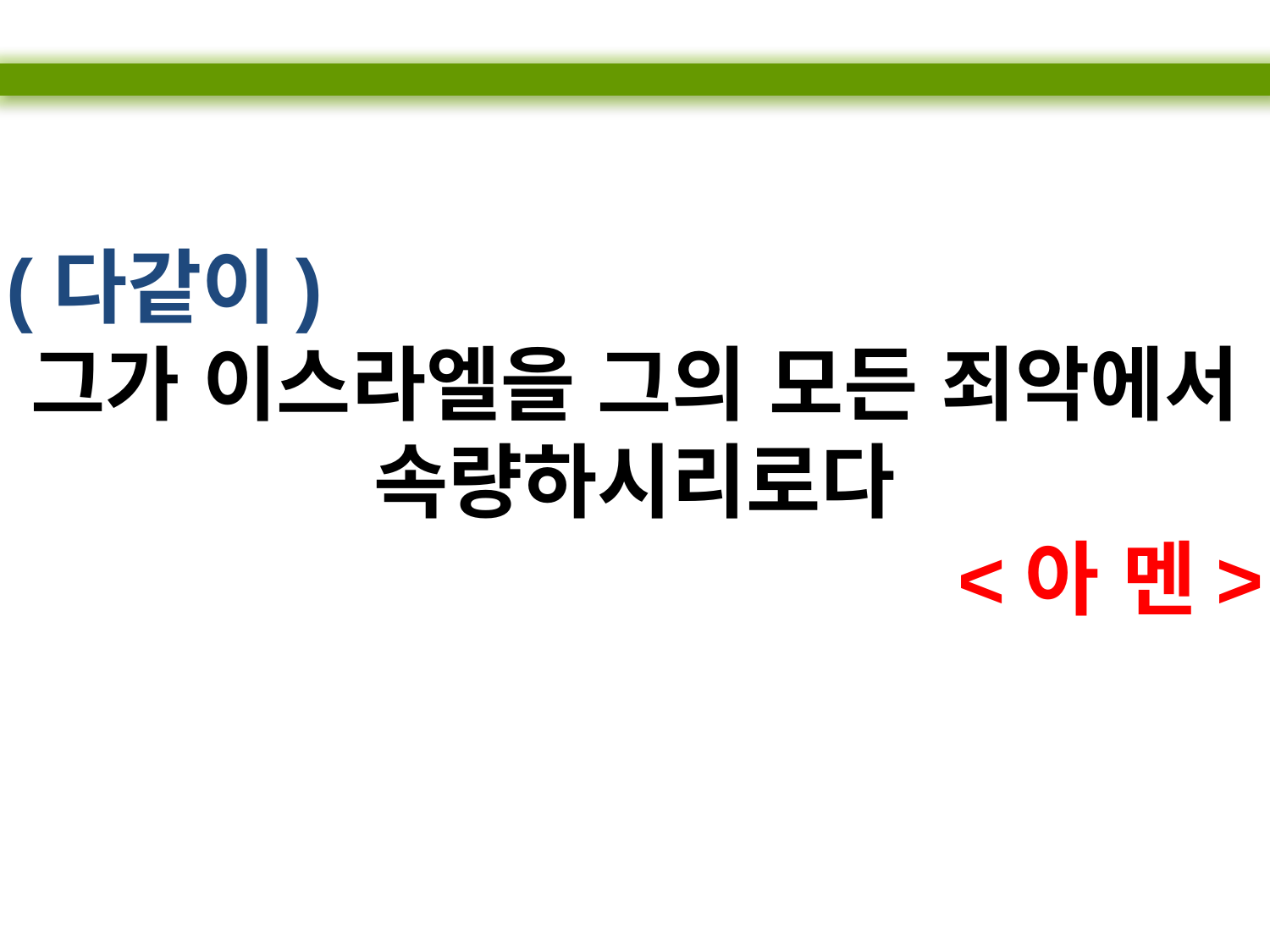

(다같이)
그가 이스라엘을 그의 모든 죄악에서 속량하시리로다
<아 멘>